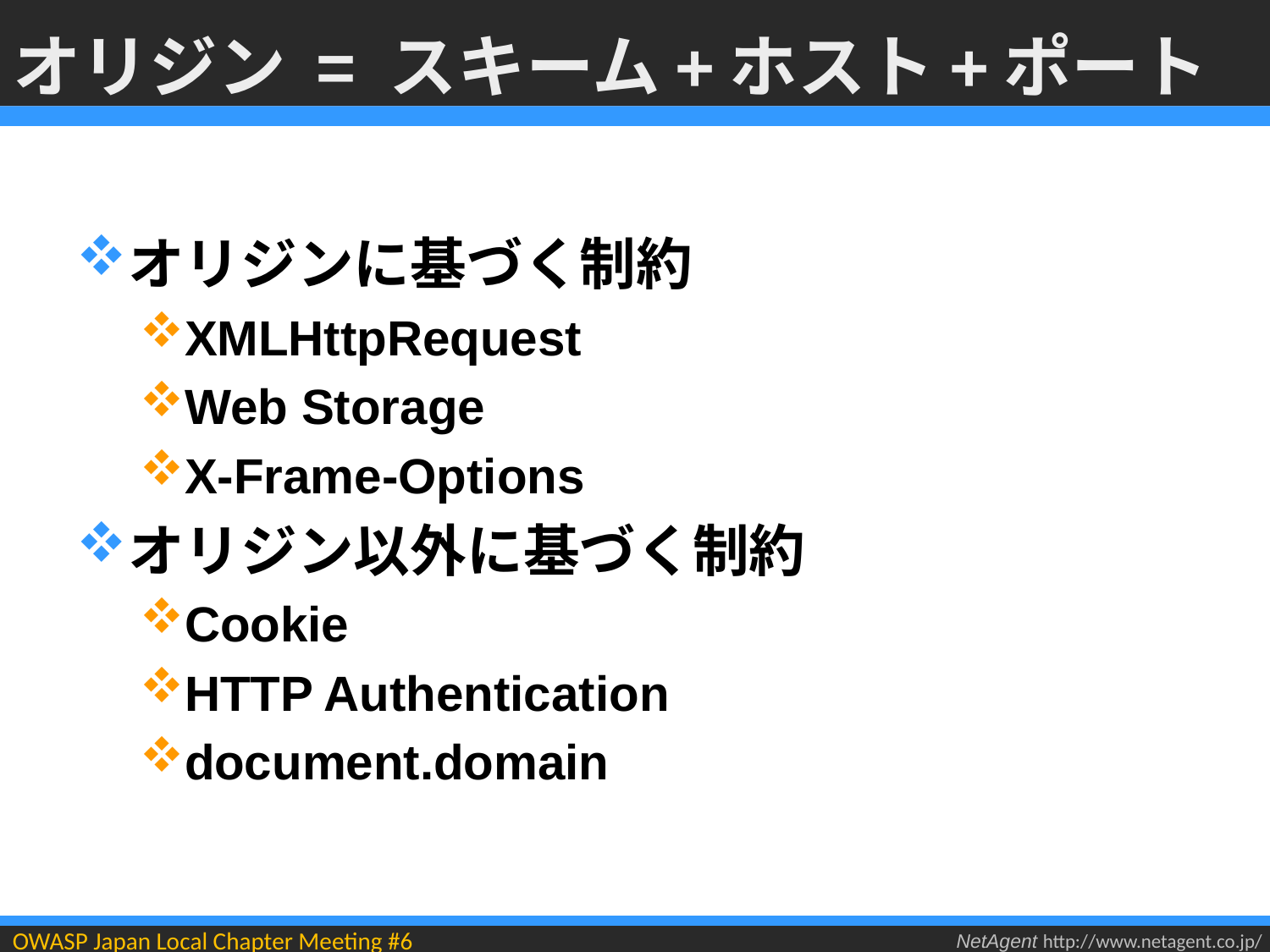

# オリジン = スキーム+ホスト+ポート
オリジンに基づく制約
XMLHttpRequest
Web Storage
X-Frame-Options
オリジン以外に基づく制約
Cookie
HTTP Authentication
document.domain